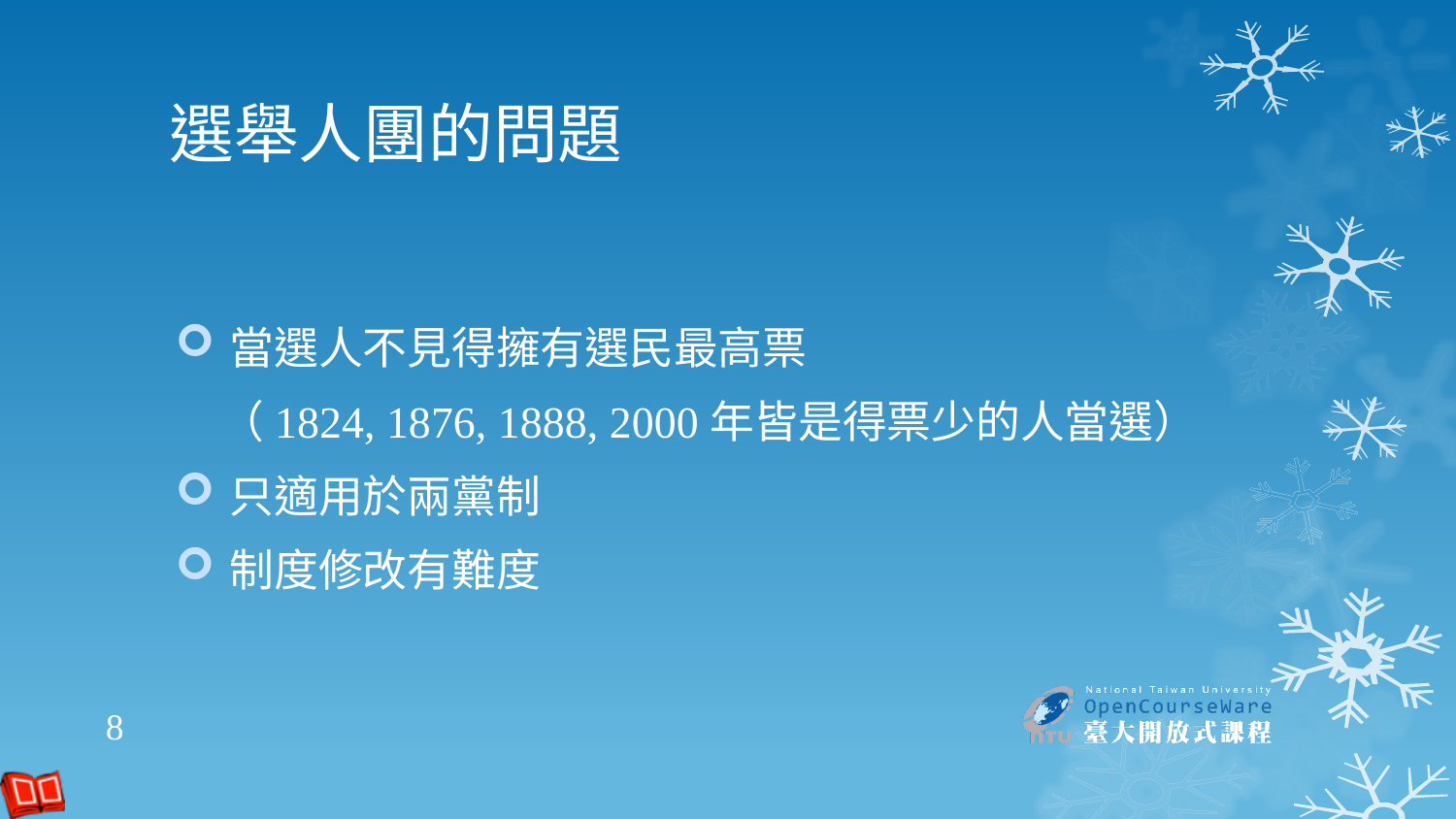

# 選舉人團的問題
當選人不見得擁有選民最高票
　（1824, 1876, 1888, 2000年皆是得票少的人當選）
只適用於兩黨制
制度修改有難度
8